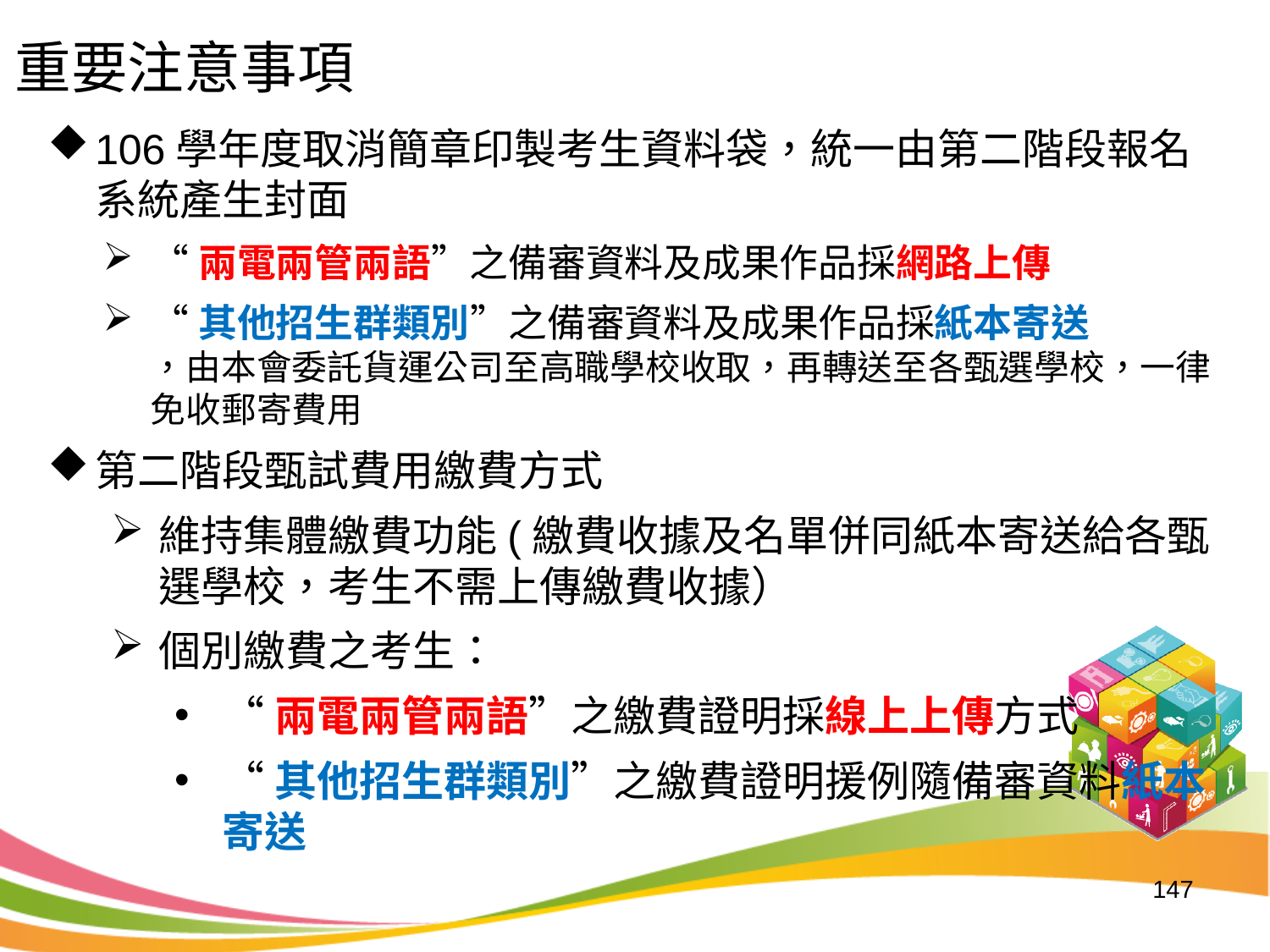

重要注意事項
106學年度取消簡章印製考生資料袋，統一由第二階段報名系統產生封面
“兩電兩管兩語”之備審資料及成果作品採網路上傳
“其他招生群類別”之備審資料及成果作品採紙本寄送
，由本會委託貨運公司至高職學校收取，再轉送至各甄選學校，一律免收郵寄費用
第二階段甄試費用繳費方式
維持集體繳費功能(繳費收據及名單併同紙本寄送給各甄選學校，考生不需上傳繳費收據）
個別繳費之考生：
“兩電兩管兩語”之繳費證明採線上上傳方式
“其他招生群類別”之繳費證明援例隨備審資料紙本寄送
147